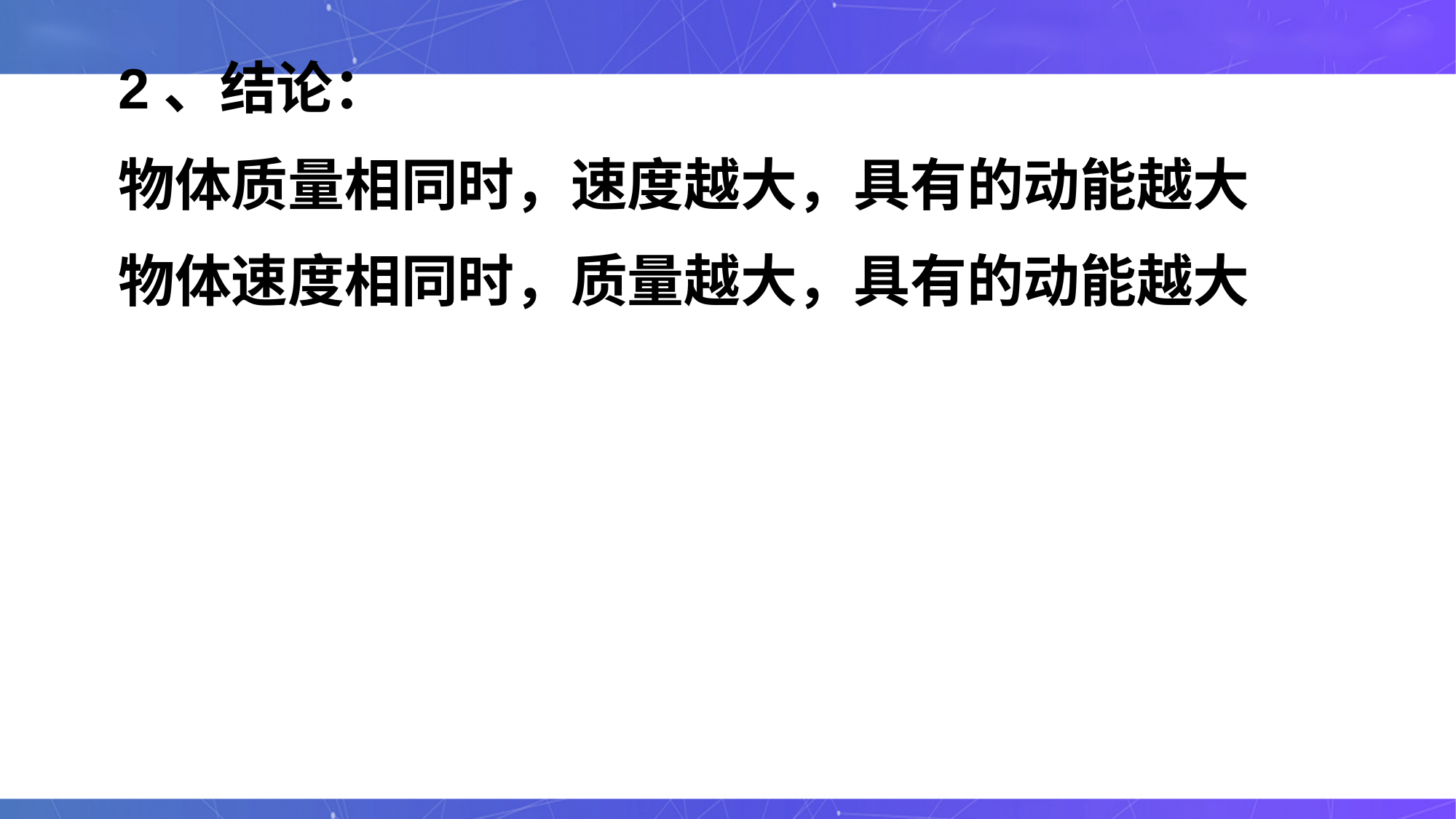

2、结论：
物体质量相同时，速度越大，具有的动能越大
物体速度相同时，质量越大，具有的动能越大